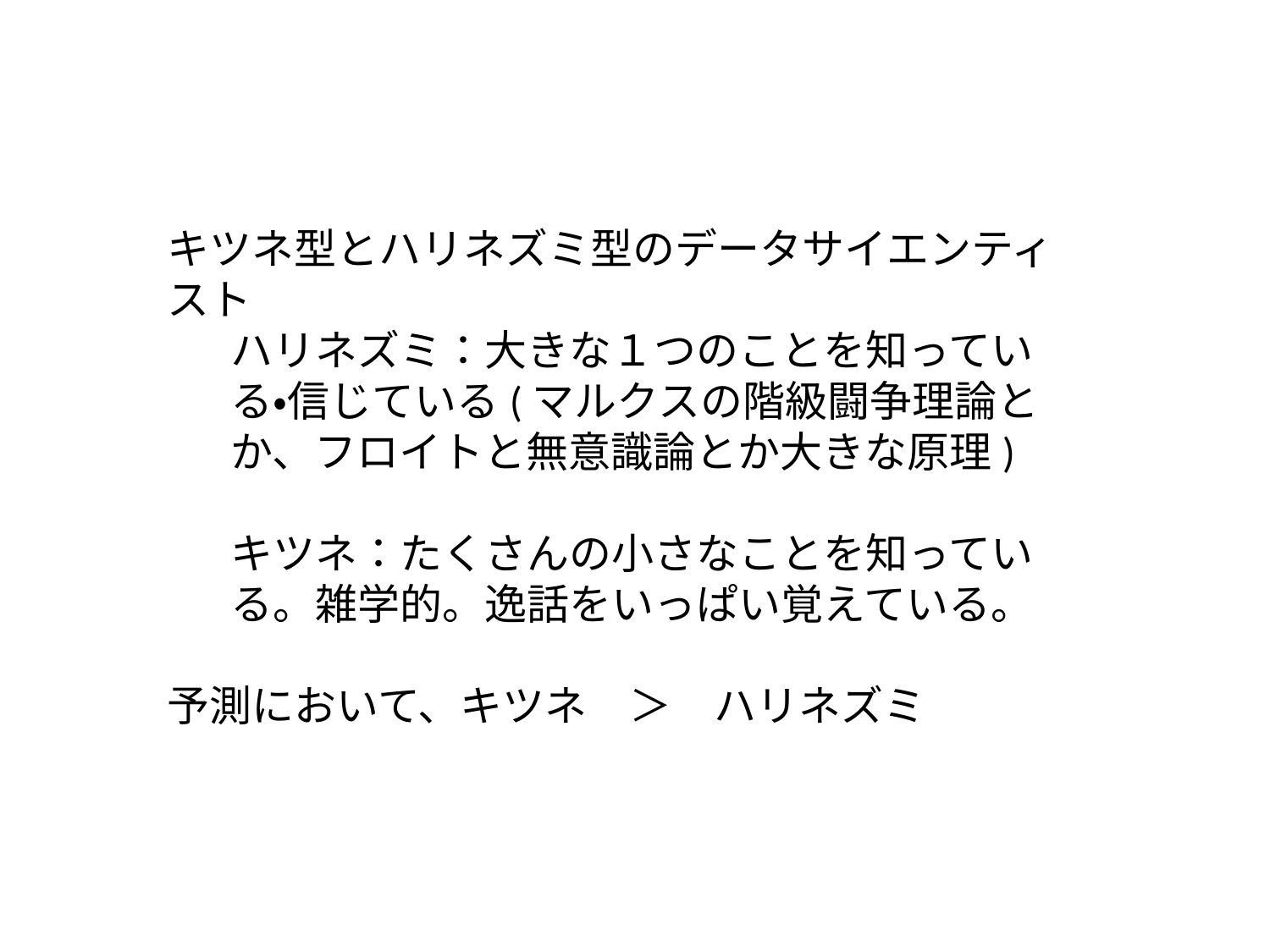

キツネ型とハリネズミ型のデータサイエンティスト
ハリネズミ：大きな１つのことを知っている・信じている(マルクスの階級闘争理論とか、フロイトと無意識論とか大きな原理)

キツネ：たくさんの小さなことを知っている。雑学的。逸話をいっぱい覚えている。

予測において、キツネ　＞　ハリネズミ